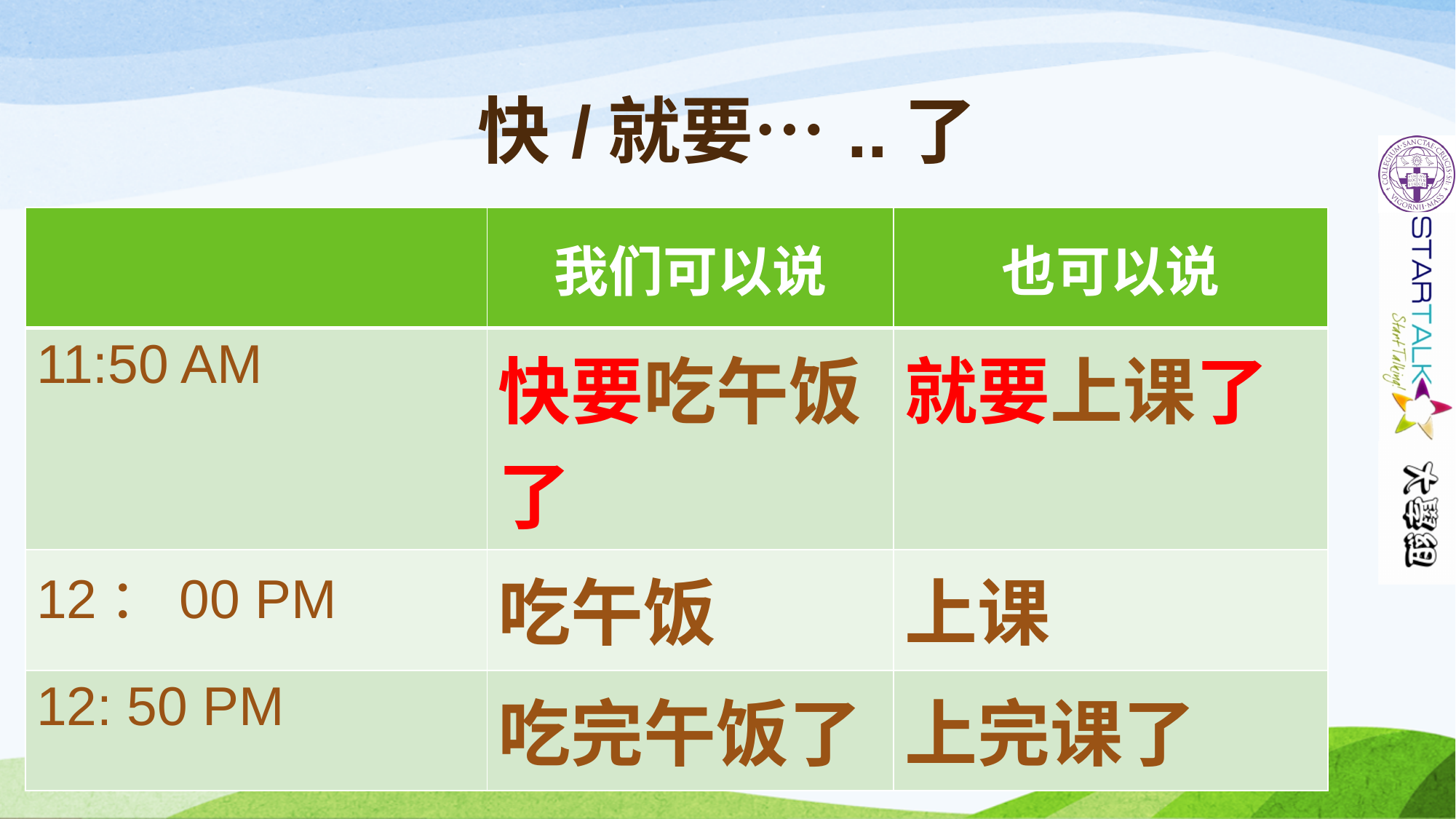

# 快/就要…..了
|  | 我们可以说 | 也可以说 |
| --- | --- | --- |
| 11:50 AM | 快要吃午饭了 | 就要上课了 |
| 12：00 PM | 吃午饭 | 上课 |
| 12: 50 PM | 吃完午饭了 | 上完课了 |